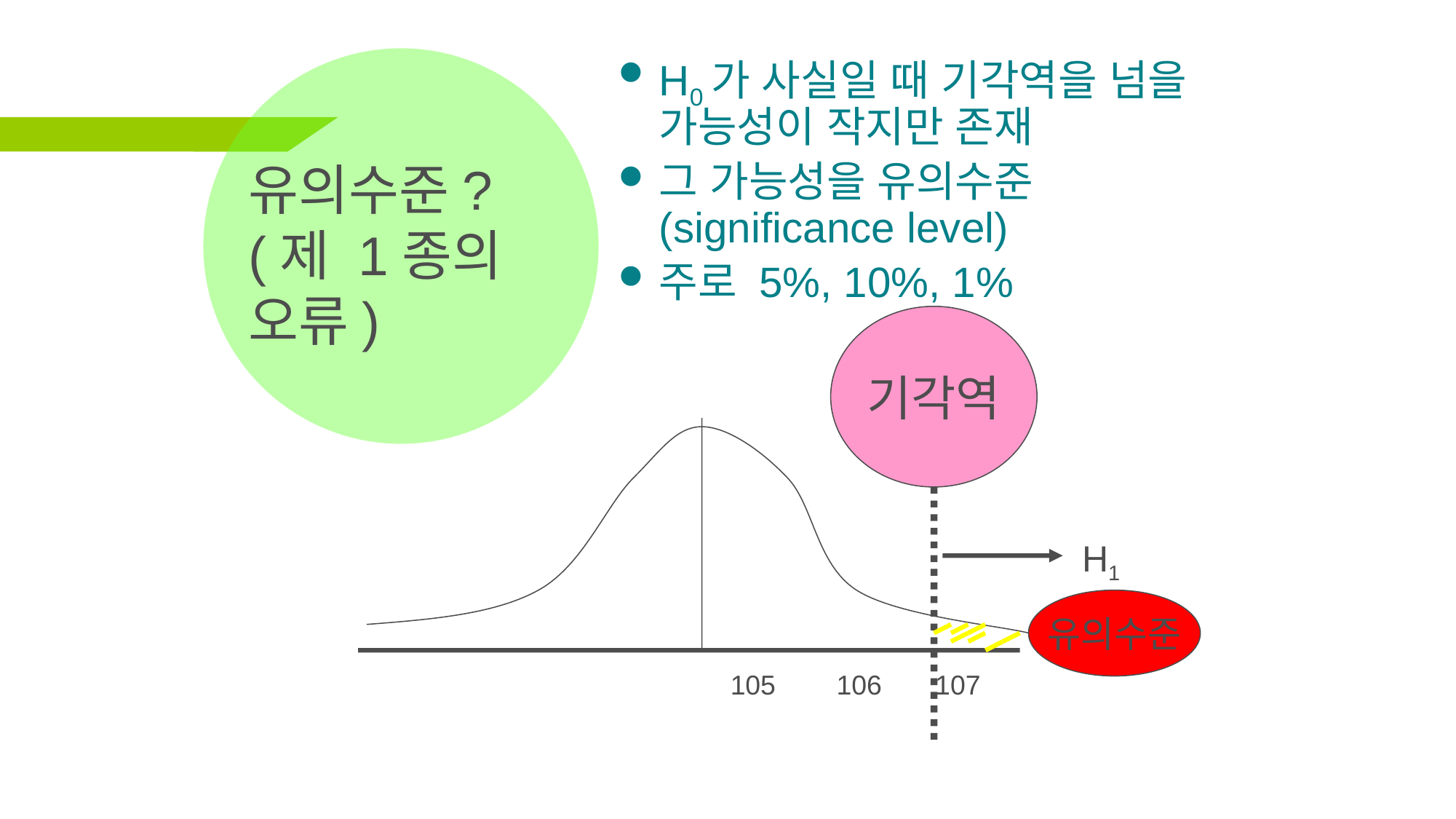

H0 가 사실일 때 기각역을 넘을 가능성이 작지만 존재
그 가능성을 유의수준(significance level)
주로 5%, 10%, 1%
# 유의수준? (제 1종의 오류)
기각역

H1

유의수준

105        106       107